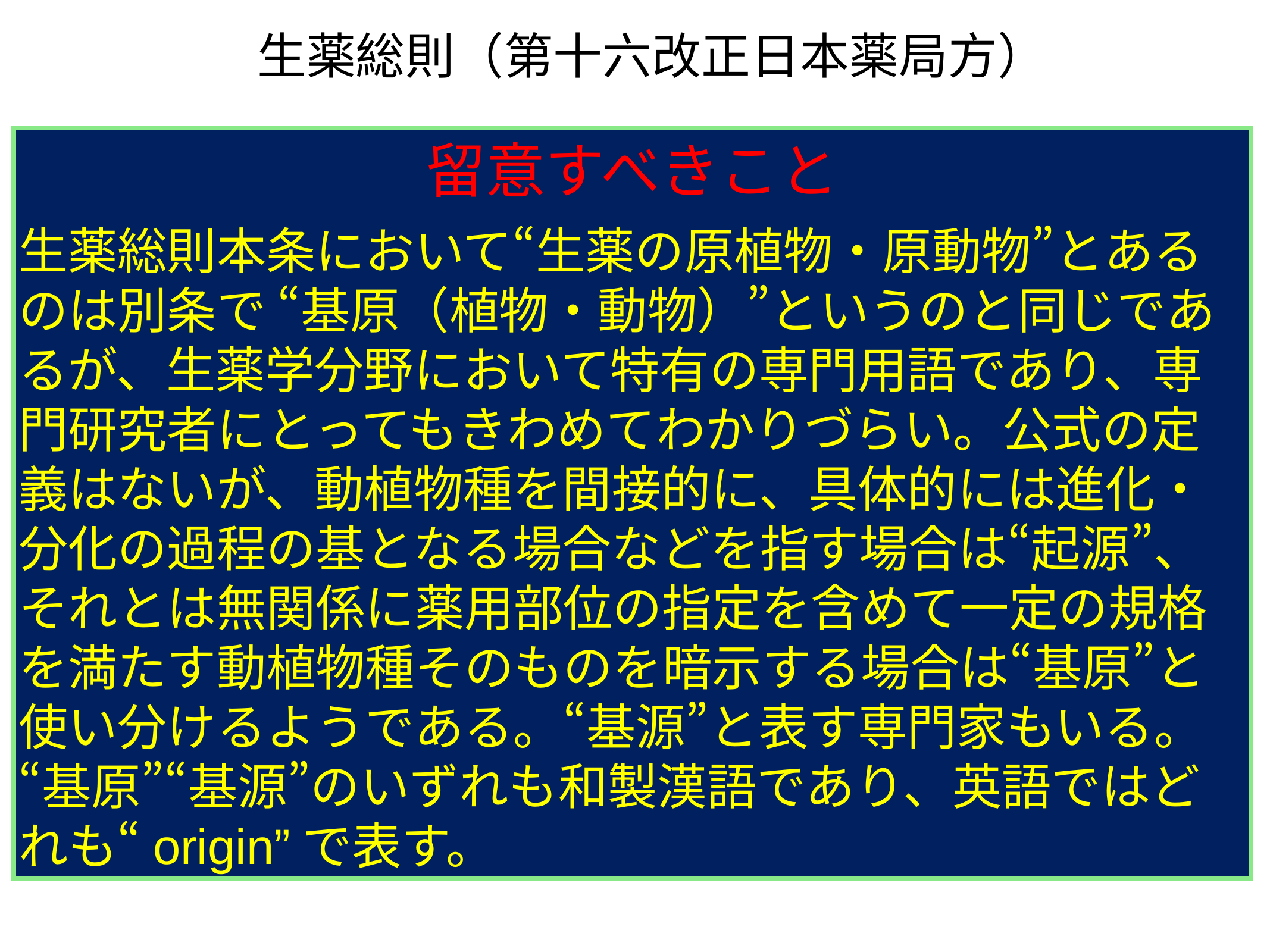

生薬総則（第十六改正日本薬局方）
留意すべきこと
生薬総則本条において“生薬の原植物・原動物”とあるのは別条で “基原（植物・動物）”というのと同じであるが、生薬学分野において特有の専門用語であり、専門研究者にとってもきわめてわかりづらい。公式の定義はないが、動植物種を間接的に、具体的には進化・分化の過程の基となる場合などを指す場合は“起源”、それとは無関係に薬用部位の指定を含めて一定の規格を満たす動植物種そのものを暗示する場合は“基原”と使い分けるようである。“基源”と表す専門家もいる。“基原”“基源”のいずれも和製漢語であり、英語ではどれも“origin”で表す。
5．生薬の性状の項は，その生薬の代表的な原植物又は原動物に基

づく生薬について，通例，その基準となる特徴的な要素を記載し

たものである．そのうち，色，におい及び溶解性については，に

おいを適否の判定基準とすることを除き，通則の規定を準用する．

また，味及び鏡検時の数値は，適否の判定基準とする．